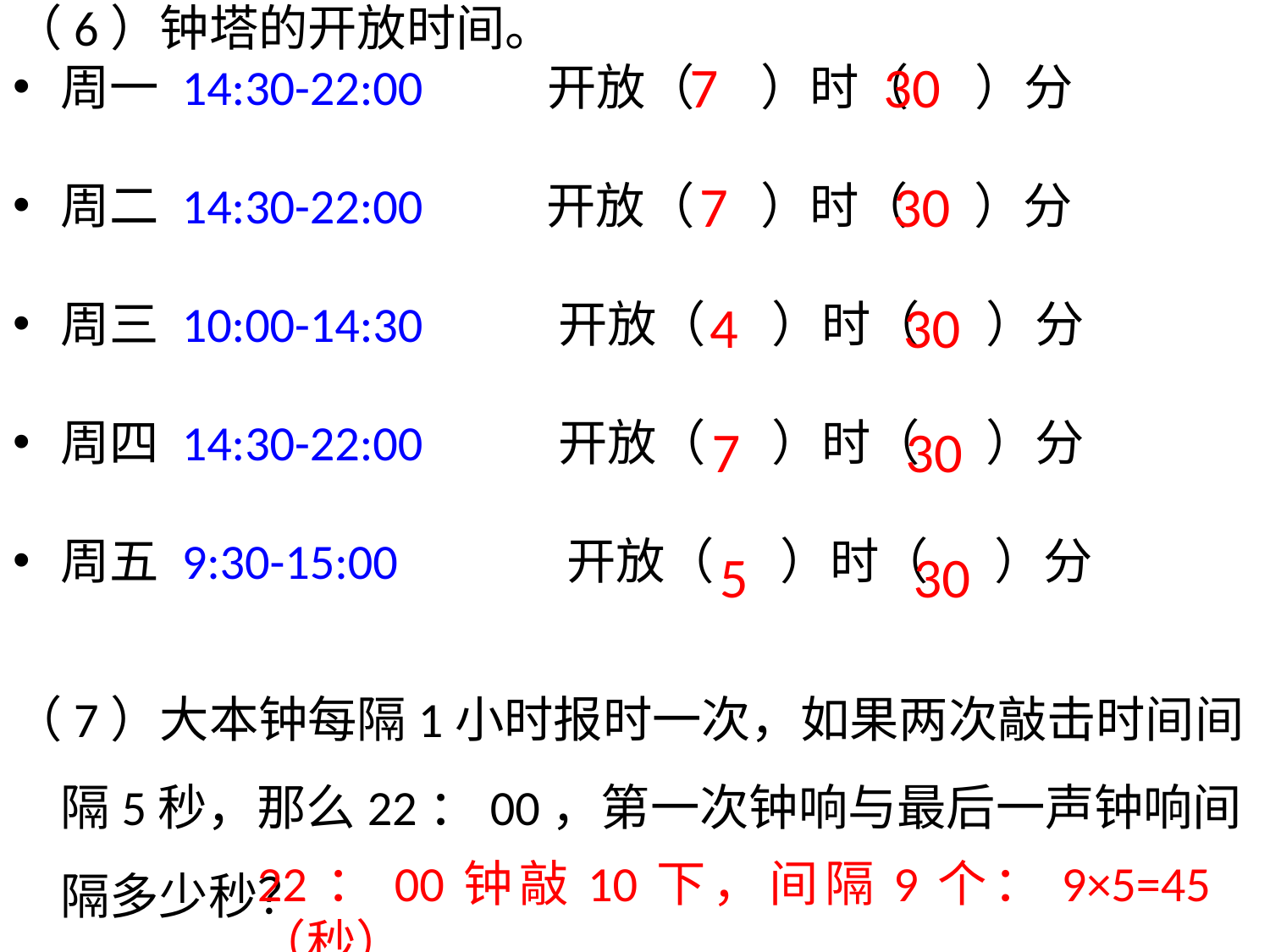

（6）钟塔的开放时间。
周一 14:30-22:00          开放（      ）时（      ）分

周二 14:30-22:00          开放（      ）时（      ）分

周三 10:00-14:30           开放（      ）时（      ）分

周四 14:30-22:00           开放（      ）时（      ）分

周五 9:30-15:00              开放（      ）时（      ）分

（7）大本钟每隔1小时报时一次，如果两次敲击时间间隔5秒，那么22：00，第一次钟响与最后一声钟响间隔多少秒？

7             30
7             30
4             30
7             30
5             30
22：00钟敲10下，间隔9个：9×5=45（秒）